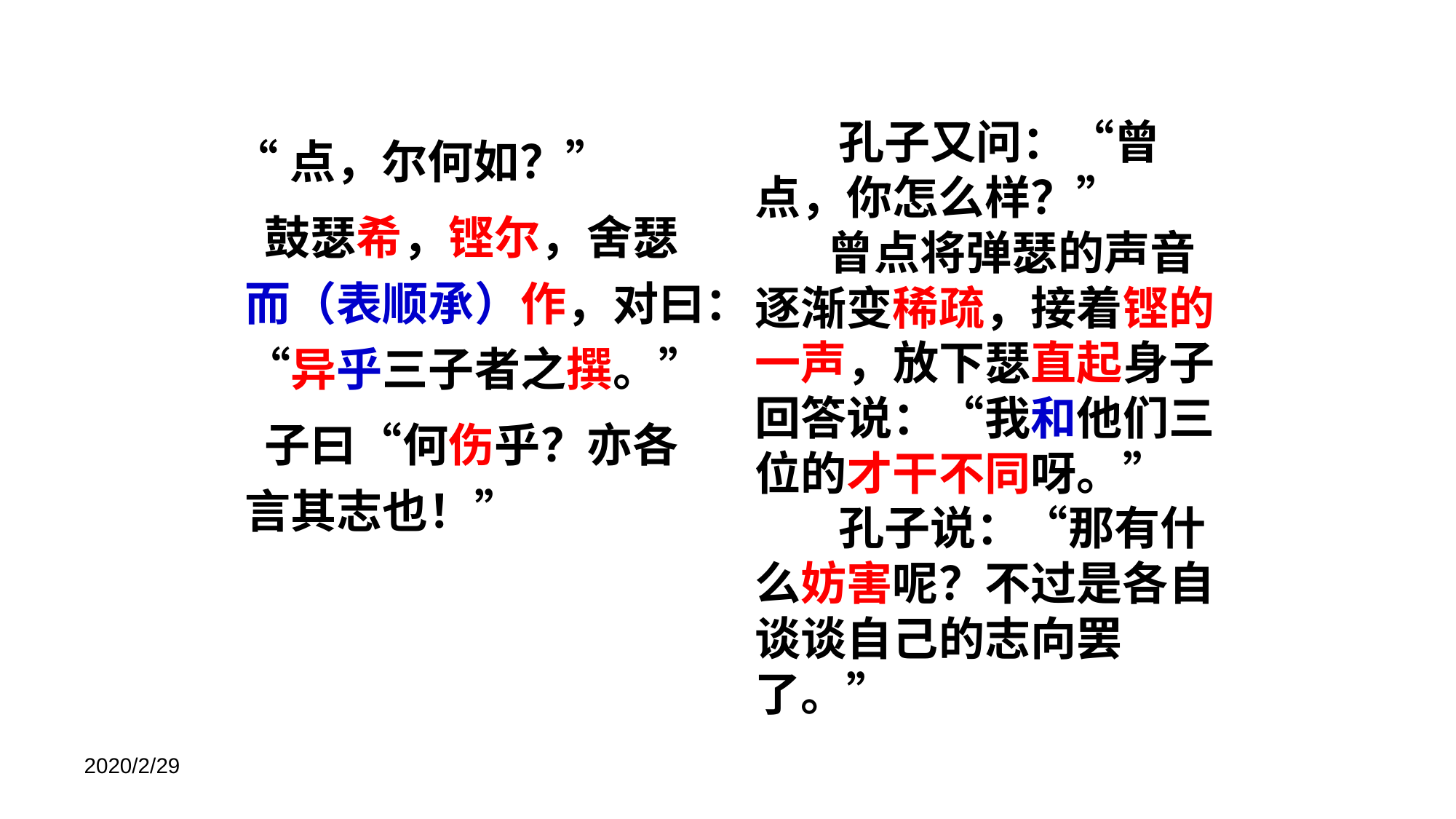

孔子又问：“曾点，你怎么样？”
      曾点将弹瑟的声音逐渐变稀疏，接着铿的一声，放下瑟直起身子回答说：“我和他们三位的才干不同呀。”
       孔子说：“那有什么妨害呢？不过是各自谈谈自己的志向罢了。”
   “点，尔何如？”
     鼓瑟希，铿尔，舍瑟而（表顺承）作，对曰：“异乎三子者之撰。”
     子曰“何伤乎？亦各言其志也！”

2020/2/29